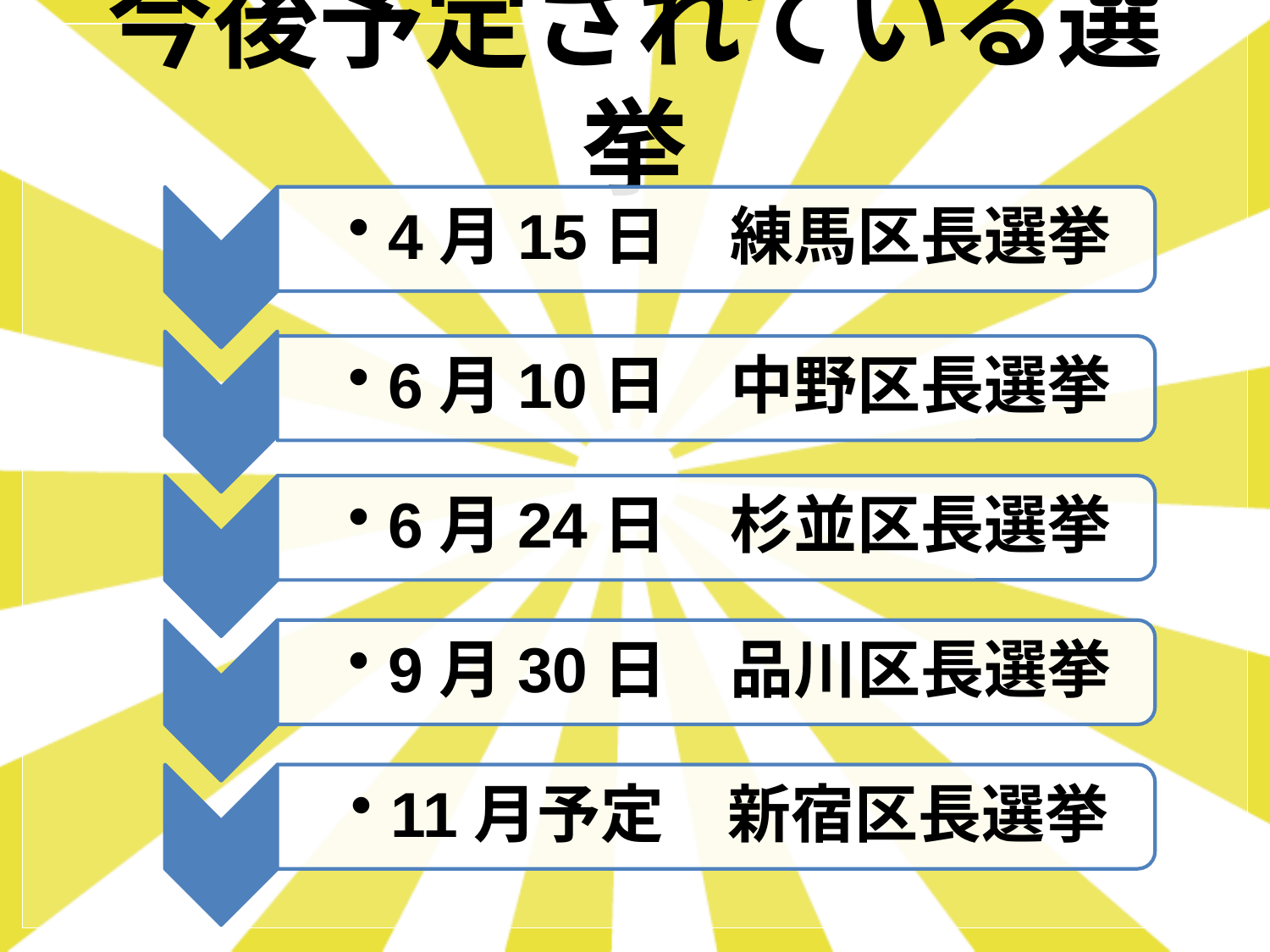

今後予定されている選挙

4月15日　練馬区長選挙

6月10日　中野区長選挙

6月24日　杉並区長選挙

9月30日　品川区長選挙

11月予定　新宿区長選挙